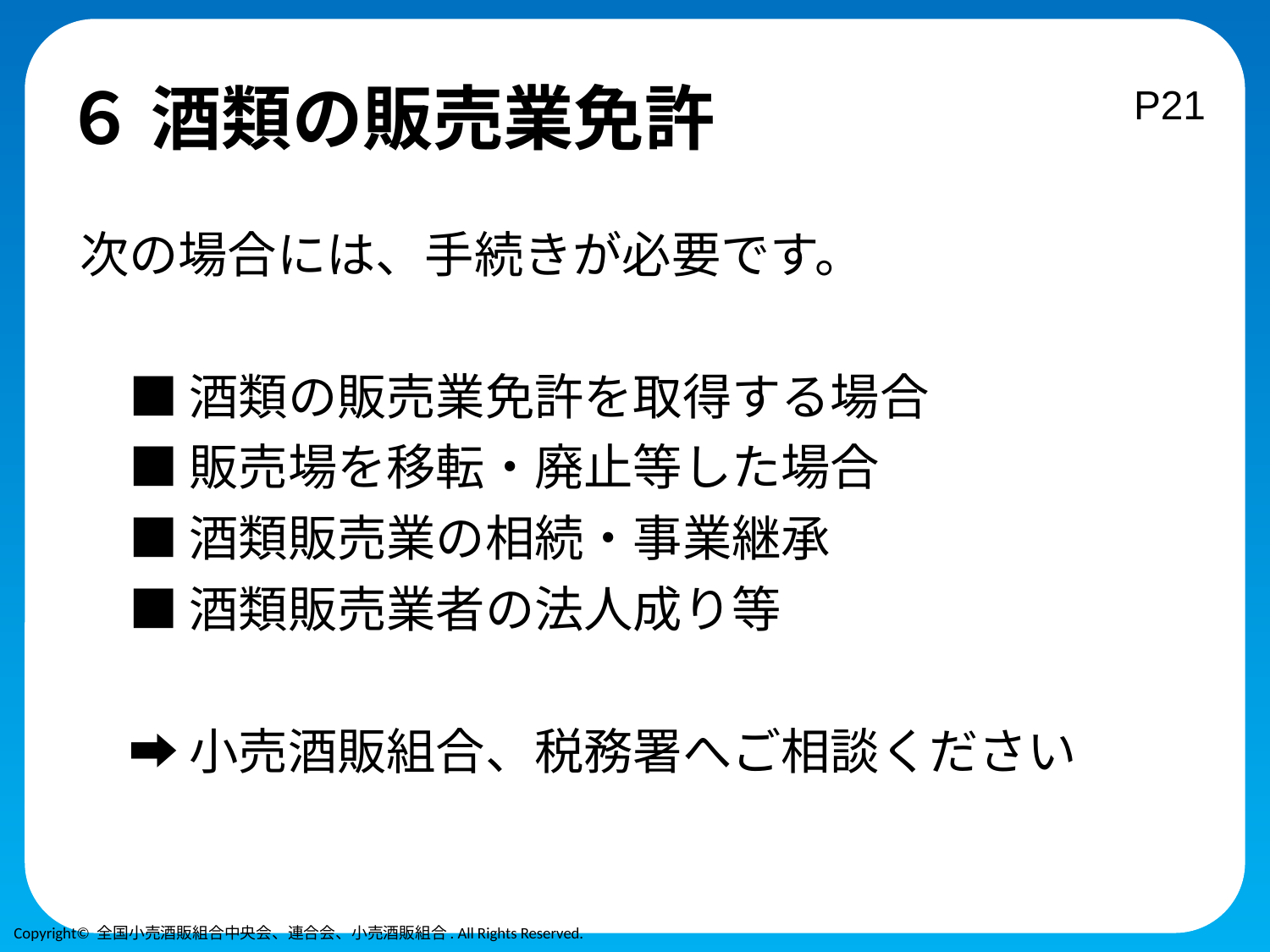

# ６ 酒類の販売業免許
P21
次の場合には、手続きが必要です。

　■ 酒類の販売業免許を取得する場合
　■ 販売場を移転・廃止等した場合
　■ 酒類販売業の相続・事業継承
　■ 酒類販売業者の法人成り等

　➡ 小売酒販組合、税務署へご相談ください
Copyright© 全国小売酒販組合中央会、連合会、小売酒販組合. All Rights Reserved.